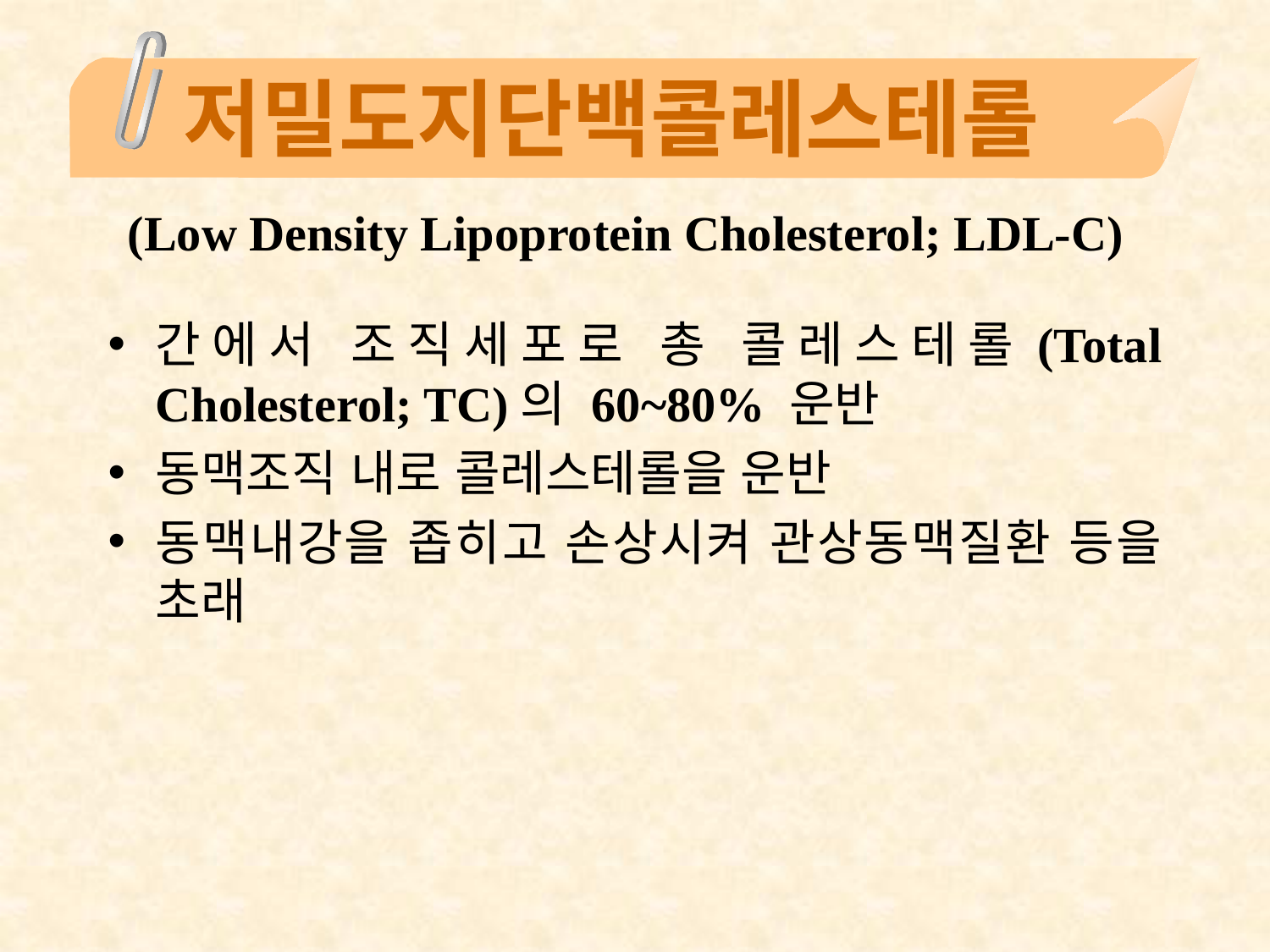

저밀도지단백콜레스테롤
(Low Density Lipoprotein Cholesterol; LDL-C)
간에서 조직세포로 총 콜레스테롤(Total Cholesterol; TC)의 60~80% 운반
동맥조직 내로 콜레스테롤을 운반
동맥내강을 좁히고 손상시켜 관상동맥질환 등을 초래